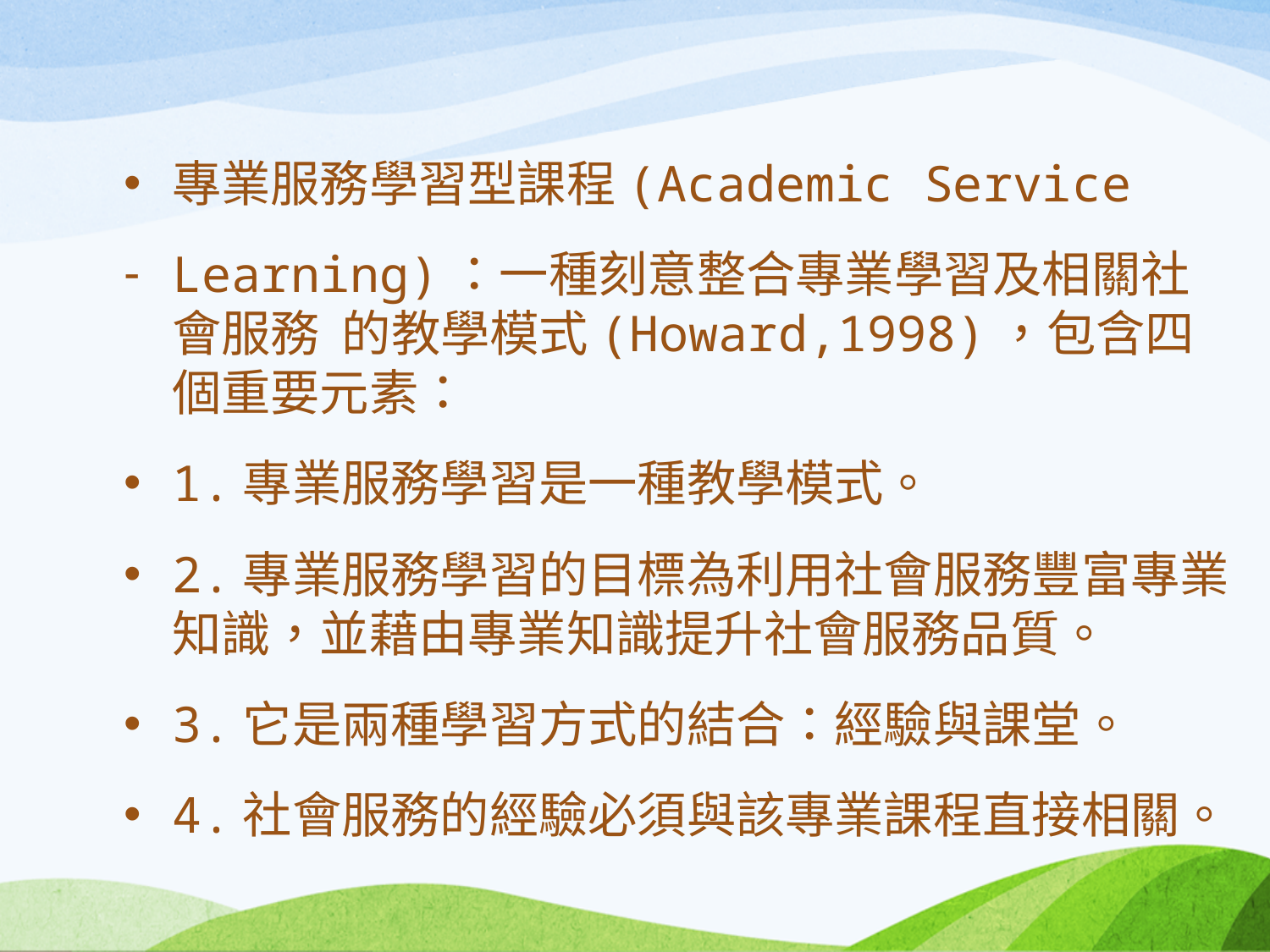

#
專業服務學習型課程(Academic Service
Learning)：一種刻意整合專業學習及相關社會服務  的教學模式(Howard,1998)，包含四個重要元素：
1.專業服務學習是一種教學模式。
2.專業服務學習的目標為利用社會服務豐富專業知識，並藉由專業知識提升社會服務品質。
3.它是兩種學習方式的結合：經驗與課堂。
4.社會服務的經驗必須與該專業課程直接相關。